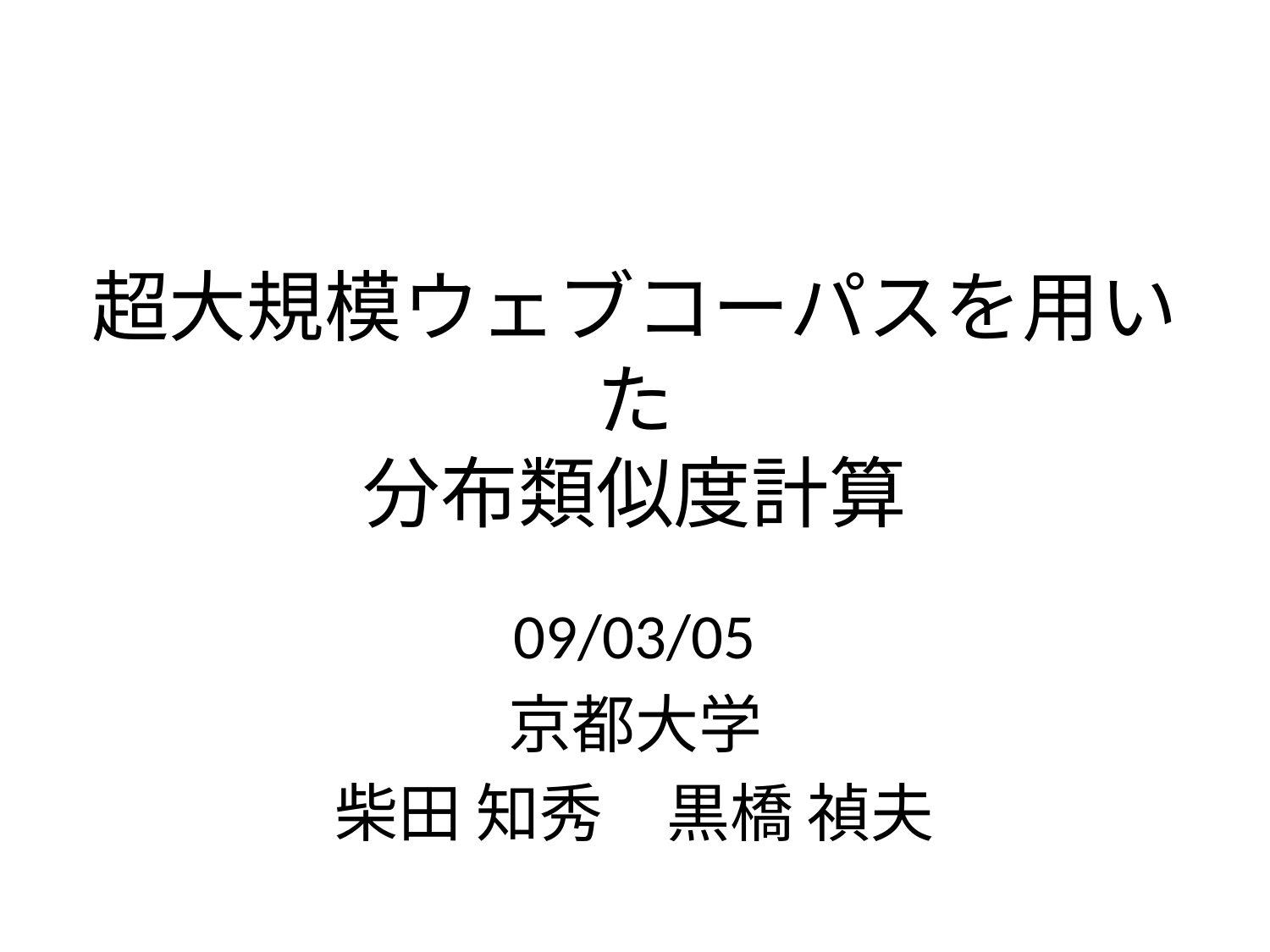

# 超大規模ウェブコーパスを用いた 分布類似度計算
09/03/05
京都大学
柴田 知秀　黒橋 禎夫